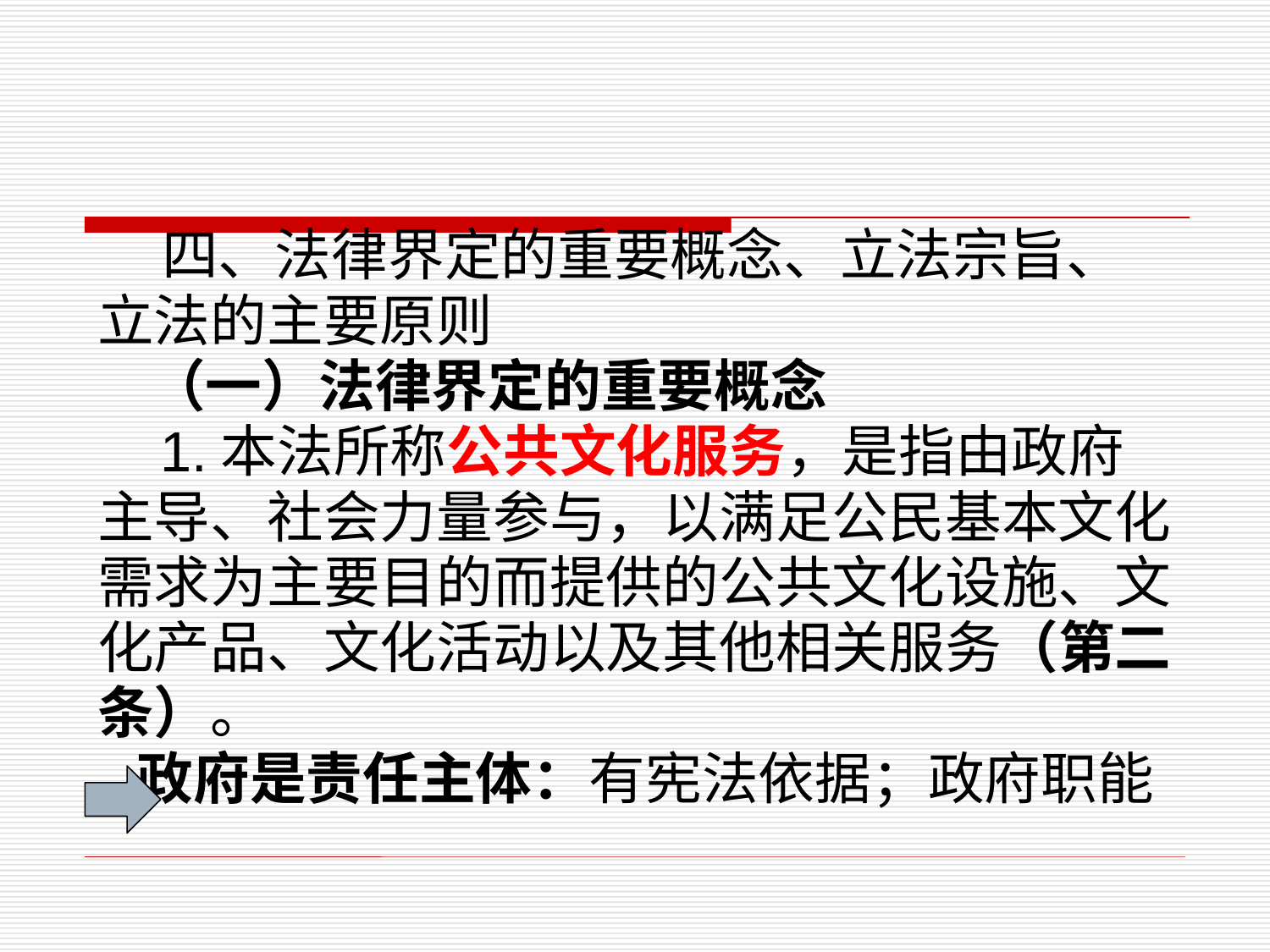

四、法律界定的重要概念、立法宗旨、
立法的主要原则
   （一）法律界定的重要概念
    1.本法所称公共文化服务，是指由政府
主导、社会力量参与，以满足公民基本文化
需求为主要目的而提供的公共文化设施、文
化产品、文化活动以及其他相关服务（第二
条）。
  政府是责任主体：有宪法依据；政府职能